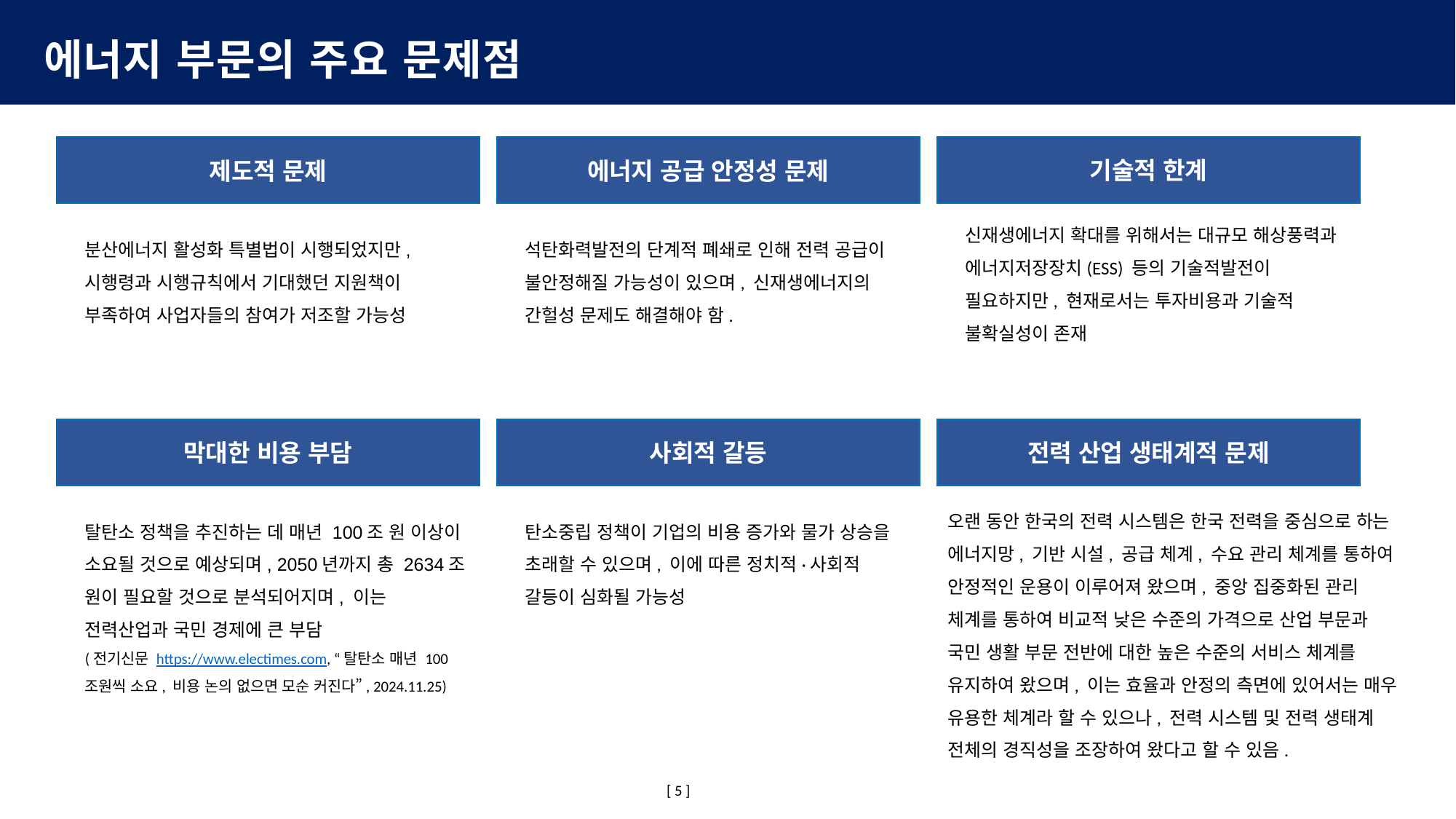

에너지 부문의 주요 문제점
기술적 한계
제도적 문제
에너지 공급 안정성 문제
신재생에너지 확대를 위해서는 대규모 해상풍력과 에너지저장장치(ESS) 등의 기술적발전이 필요하지만, 현재로서는 투자비용과 기술적 불확실성이 존재
분산에너지 활성화 특별법이 시행되었지만, 시행령과 시행규칙에서 기대했던 지원책이 부족하여 사업자들의 참여가 저조할 가능성
석탄화력발전의 단계적 폐쇄로 인해 전력 공급이 불안정해질 가능성이 있으며, 신재생에너지의 간헐성 문제도 해결해야 함.
막대한 비용 부담
사회적 갈등
전력 산업 생태계적 문제
오랜 동안 한국의 전력 시스템은 한국 전력을 중심으로 하는 에너지망, 기반 시설, 공급 체계, 수요 관리 체계를 통하여 안정적인 운용이 이루어져 왔으며, 중앙 집중화된 관리 체계를 통하여 비교적 낮은 수준의 가격으로 산업 부문과 국민 생활 부문 전반에 대한 높은 수준의 서비스 체계를 유지하여 왔으며, 이는 효율과 안정의 측면에 있어서는 매우 유용한 체계라 할 수 있으나, 전력 시스템 및 전력 생태계 전체의 경직성을 조장하여 왔다고 할 수 있음.
탈탄소 정책을 추진하는 데 매년 100조 원 이상이 소요될 것으로 예상되며, 2050년까지 총 2634조 원이 필요할 것으로 분석되어지며, 이는 전력산업과 국민 경제에 큰 부담
(전기신문 https://www.electimes.com, “탈탄소 매년 100조원씩 소요, 비용 논의 없으면 모순 커진다”, 2024.11.25)
탄소중립 정책이 기업의 비용 증가와 물가 상승을 초래할 수 있으며, 이에 따른 정치적·사회적 갈등이 심화될 가능성